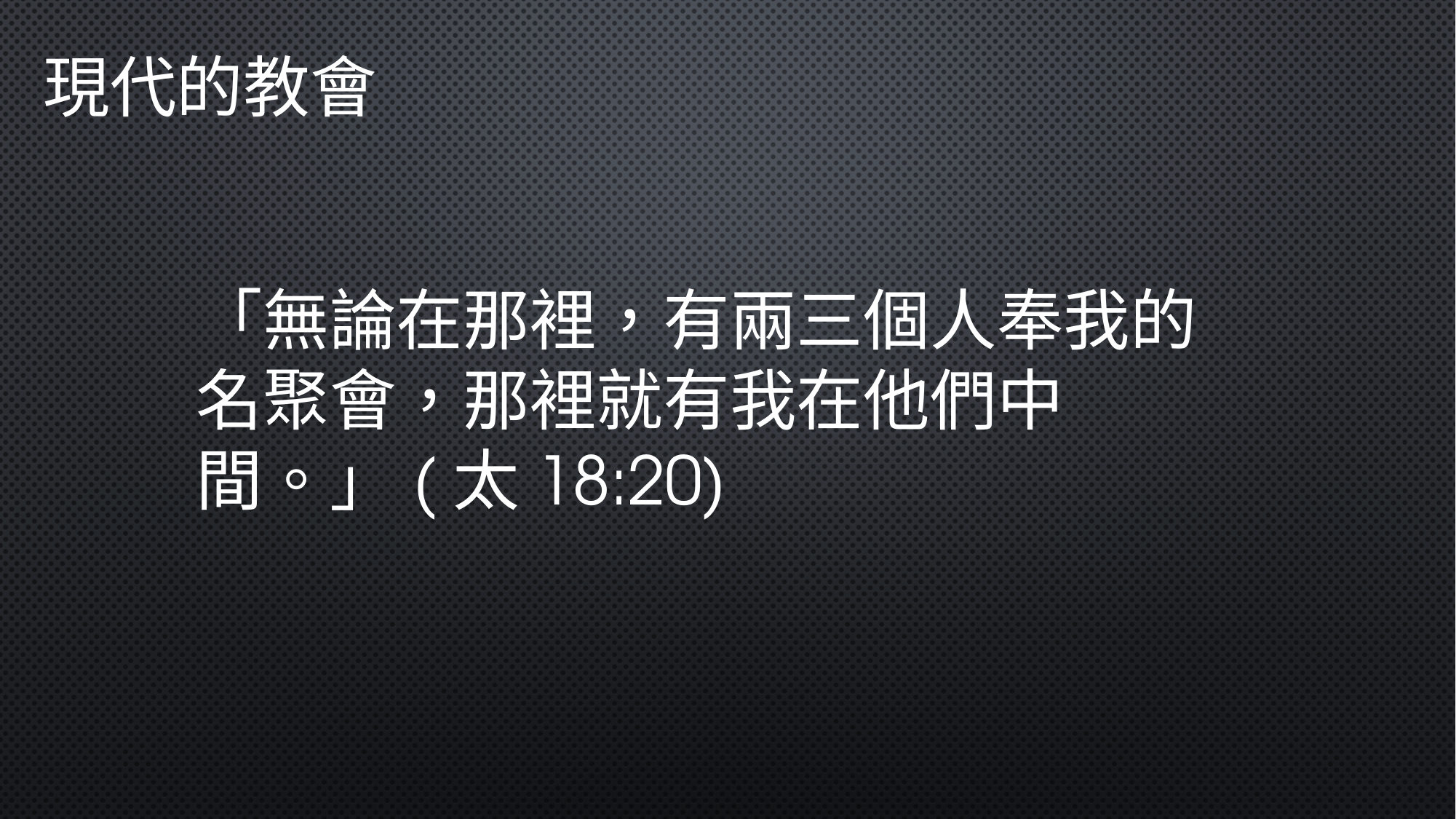

現代的教會
「無論在那裡，有兩三個人奉我的名聚會，那裡就有我在他們中間。」(太18:20)